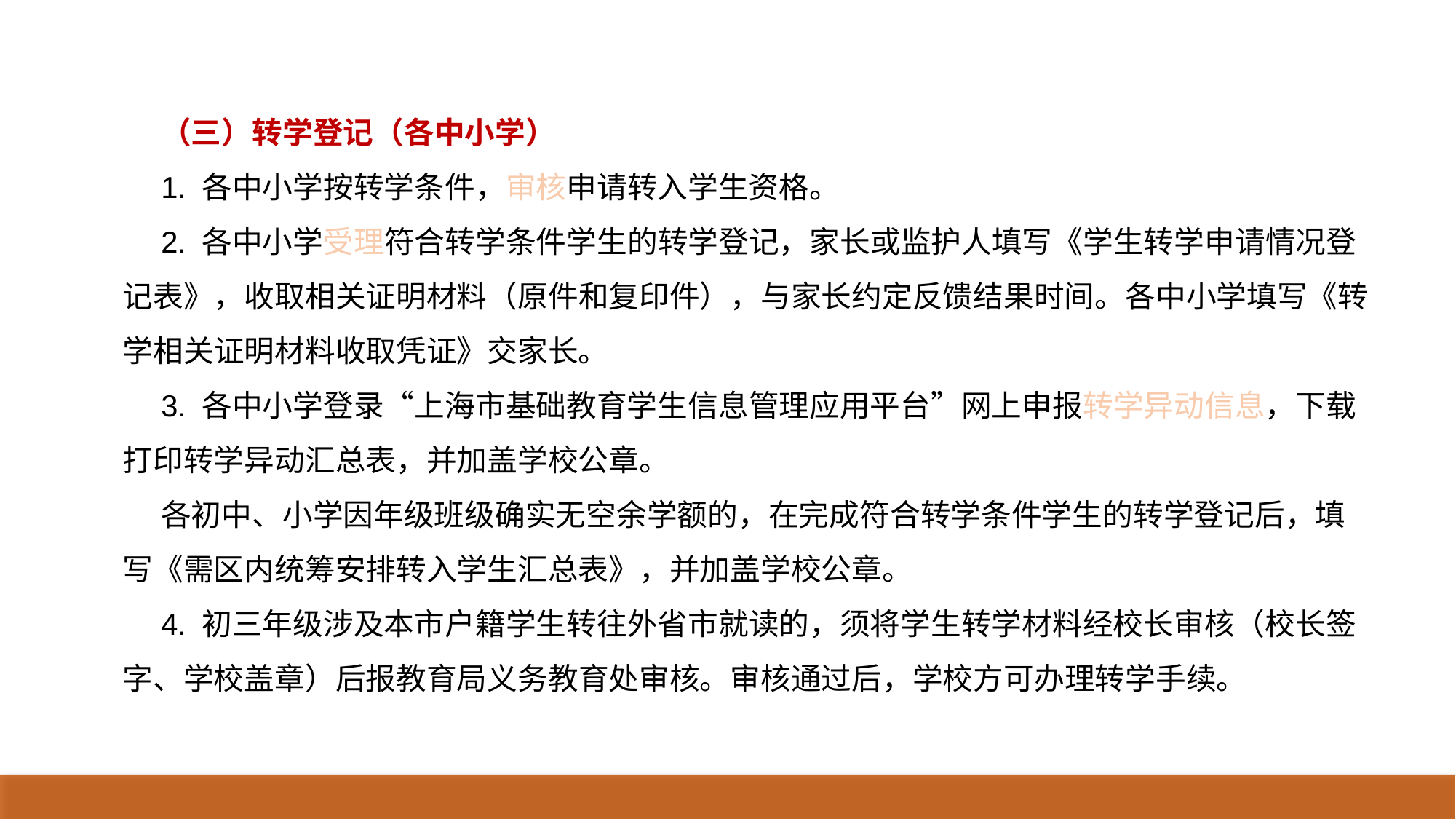

（三）转学登记（各中小学）
1. 各中小学按转学条件，审核申请转入学生资格。
2. 各中小学受理符合转学条件学生的转学登记，家长或监护人填写《学生转学申请情况登记表》，收取相关证明材料（原件和复印件），与家长约定反馈结果时间。各中小学填写《转学相关证明材料收取凭证》交家长。
3. 各中小学登录“上海市基础教育学生信息管理应用平台”网上申报转学异动信息，下载打印转学异动汇总表，并加盖学校公章。
各初中、小学因年级班级确实无空余学额的，在完成符合转学条件学生的转学登记后，填写《需区内统筹安排转入学生汇总表》，并加盖学校公章。
4. 初三年级涉及本市户籍学生转往外省市就读的，须将学生转学材料经校长审核（校长签字、学校盖章）后报教育局义务教育处审核。审核通过后，学校方可办理转学手续。